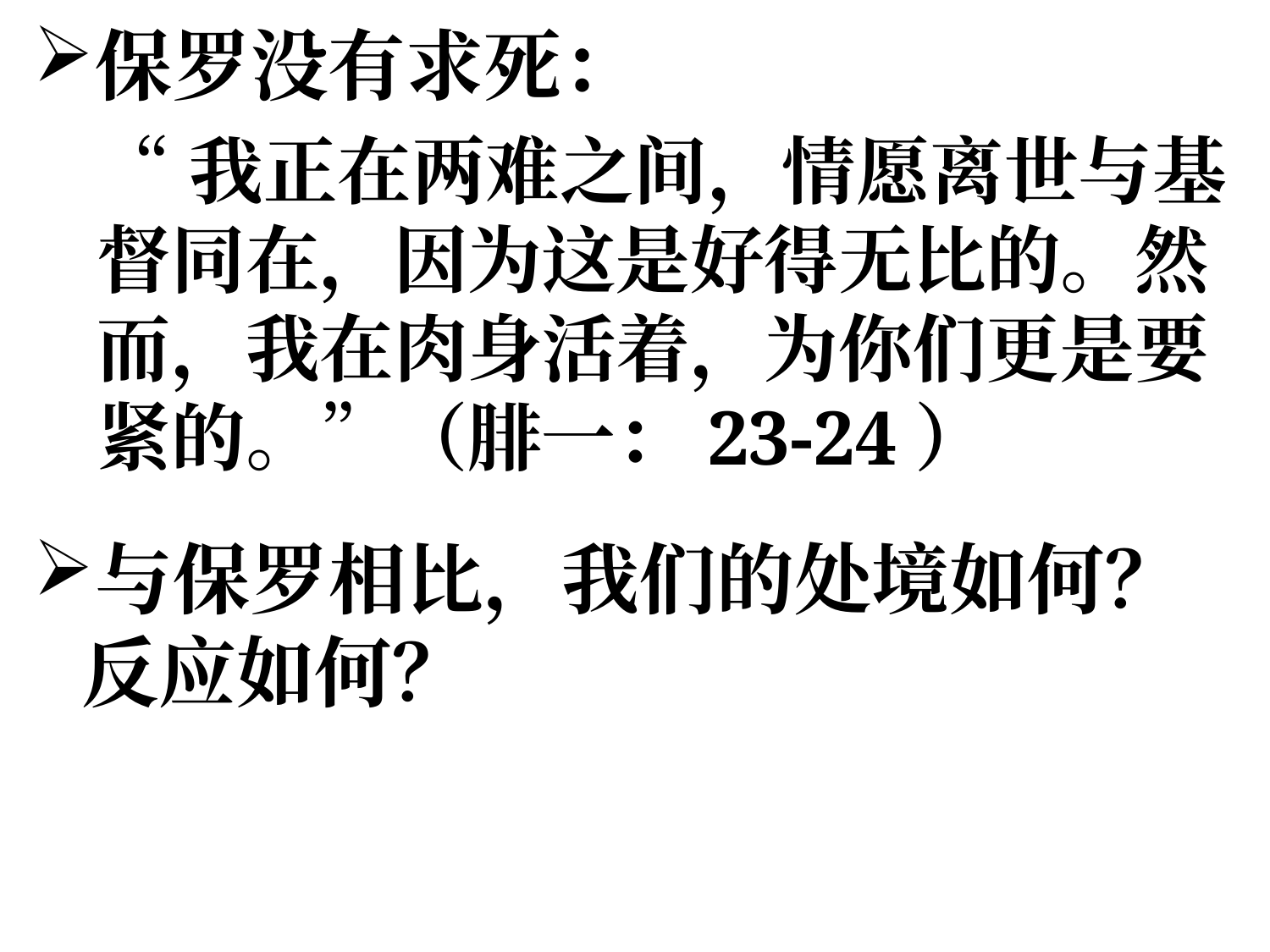

保罗没有求死：
“我正在两难之间，情愿离世与基督同在，因为这是好得无比的。然而，我在肉身活着，为你们更是要紧的。”（腓一：23-24）

与保罗相比，我们的处境如何？反应如何？